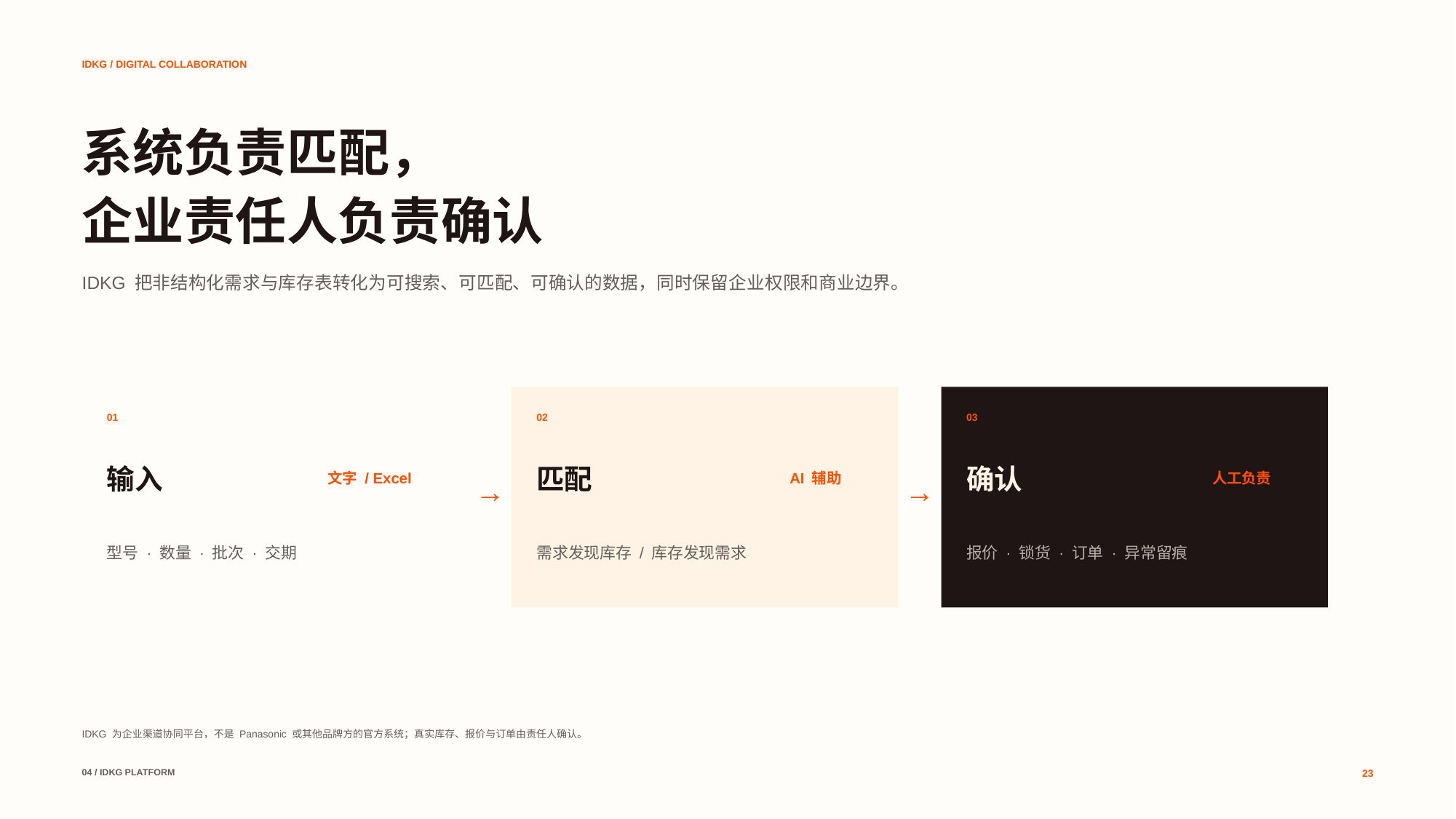

IDKG / DIGITAL COLLABORATION
系统负责匹配，
企业责任人负责确认
IDKG 把非结构化需求与库存表转化为可搜索、可匹配、可确认的数据，同时保留企业权限和商业边界。

01
02
03
输入
匹配
确认
文字 / Excel
AI 辅助
人工负责
→
→
型号 · 数量 · 批次 · 交期
需求发现库存 / 库存发现需求
报价 · 锁货 · 订单 · 异常留痕
IDKG 为企业渠道协同平台，不是 Panasonic 或其他品牌方的官方系统；真实库存、报价与订单由责任人确认。
04 / IDKG PLATFORM
23